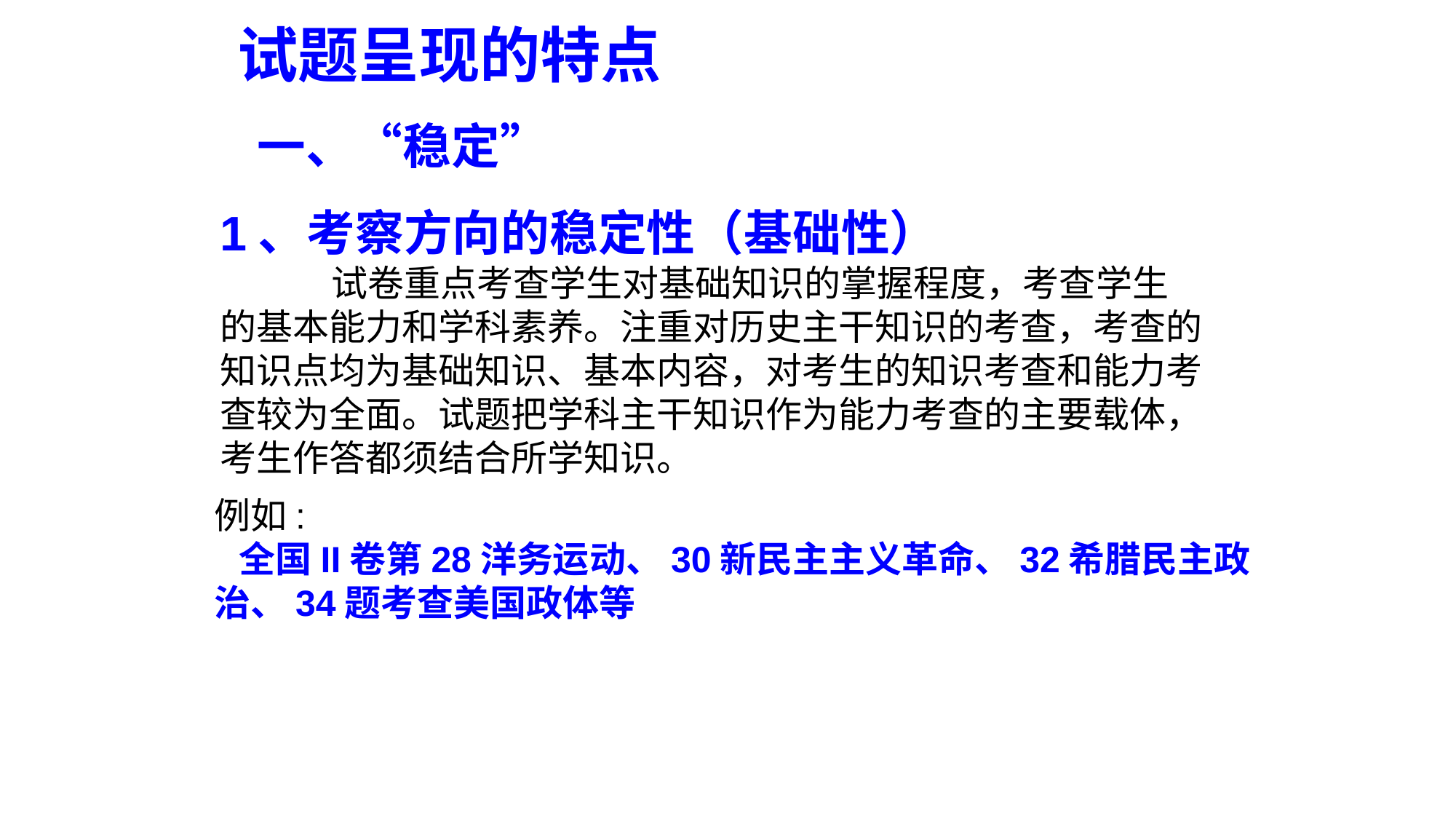

试题呈现的特点
一、“稳定”
1、考察方向的稳定性（基础性）
                 试卷重点考查学生对基础知识的掌握程度，考查学生的基本能力和学科素养。注重对历史主干知识的考查，考查的知识点均为基础知识、基本内容，对考生的知识考查和能力考查较为全面。试题把学科主干知识作为能力考查的主要载体，考生作答都须结合所学知识。
例如:
  全国II卷第28洋务运动、30新民主主义革命、32希腊民主政治、34题考查美国政体等